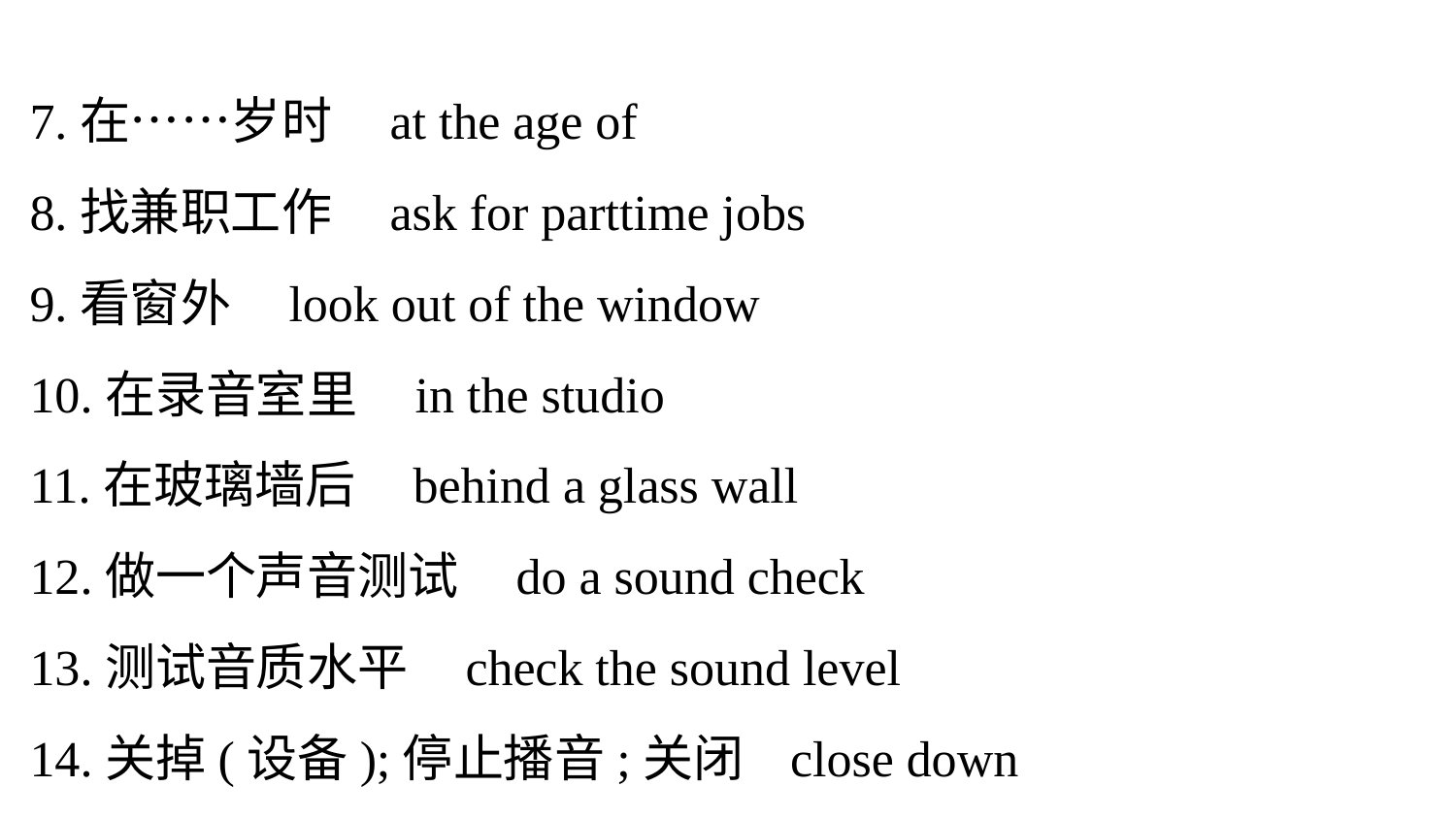

7.在……岁时    at the age of
8.找兼职工作    ask for part­time jobs
9.看窗外    look out of the window
10.在录音室里    in the studio
11.在玻璃墙后    behind a glass wall
12.做一个声音测试    do a sound check
13.测试音质水平    check the sound level
14.关掉(设备);停止播音;关闭   close down